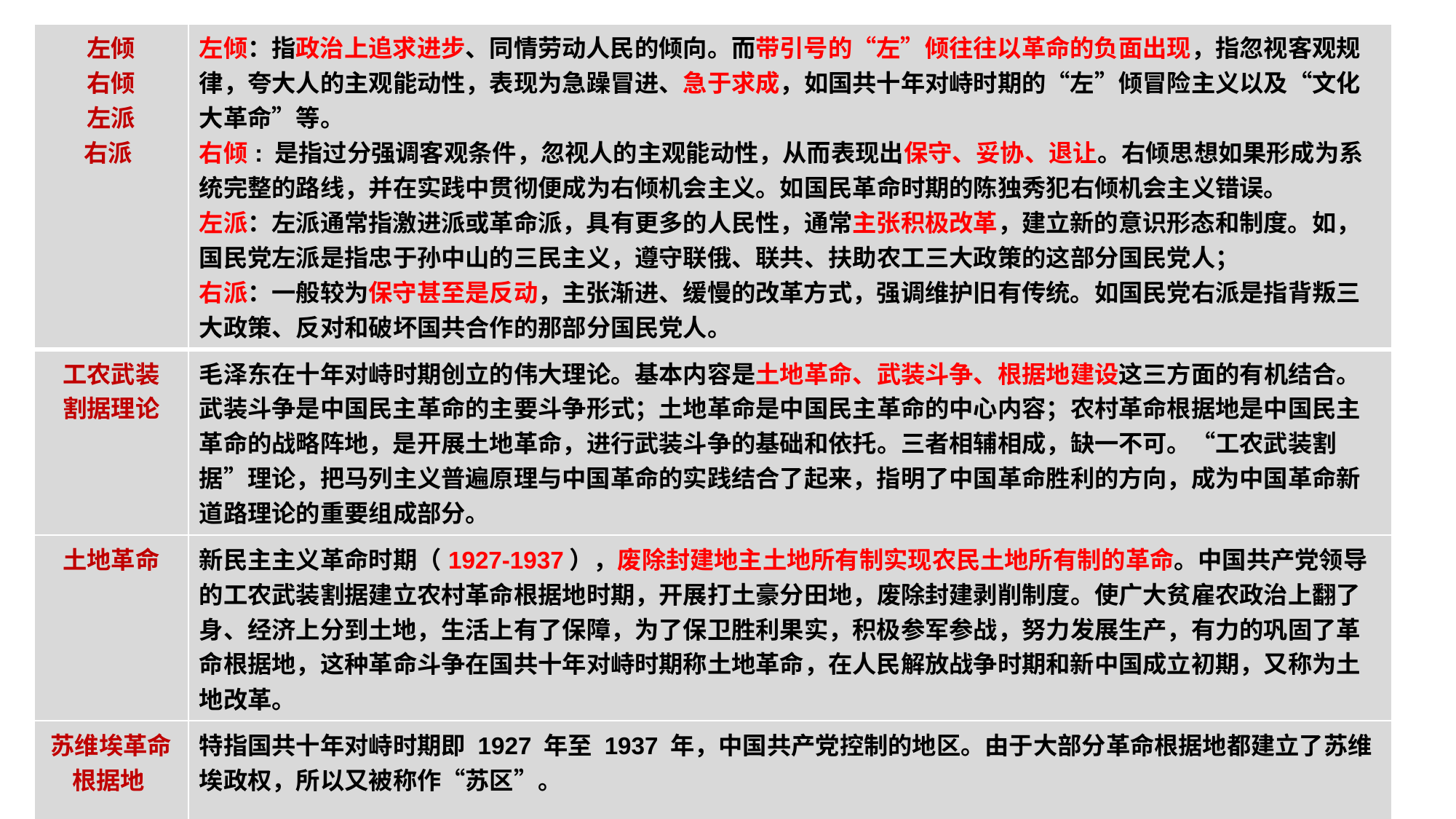

| 左倾 右倾 左派 右派 | 左倾：指政治上追求进步、同情劳动人民的倾向。而带引号的“左”倾往往以革命的负面出现，指忽视客观规律，夸大人的主观能动性，表现为急躁冒进、急于求成，如国共十年对峙时期的“左”倾冒险主义以及“文化大革命”等。 右倾: 是指过分强调客观条件，忽视人的主观能动性，从而表现出保守、妥协、退让。右倾思想如果形成为系统完整的路线，并在实践中贯彻便成为右倾机会主义。如国民革命时期的陈独秀犯右倾机会主义错误。 左派：左派通常指激进派或革命派，具有更多的人民性，通常主张积极改革，建立新的意识形态和制度。如，国民党左派是指忠于孙中山的三民主义，遵守联俄、联共、扶助农工三大政策的这部分国民党人； 右派：一般较为保守甚至是反动，主张渐进、缓慢的改革方式，强调维护旧有传统。如国民党右派是指背叛三大政策、反对和破坏国共合作的那部分国民党人。 |
| --- | --- |
| 工农武装 割据理论 | 毛泽东在十年对峙时期创立的伟大理论。基本内容是土地革命、武装斗争、根据地建设这三方面的有机结合。武装斗争是中国民主革命的主要斗争形式；土地革命是中国民主革命的中心内容；农村革命根据地是中国民主革命的战略阵地，是开展土地革命，进行武装斗争的基础和依托。三者相辅相成，缺一不可。“工农武装割据”理论，把马列主义普遍原理与中国革命的实践结合了起来，指明了中国革命胜利的方向，成为中国革命新道路理论的重要组成部分。 |
| 土地革命 | 新民主主义革命时期（1927-1937），废除封建地主土地所有制实现农民土地所有制的革命。中国共产党领导的工农武装割据建立农村革命根据地时期，开展打土豪分田地，废除封建剥削制度。使广大贫雇农政治上翻了身、经济上分到土地，生活上有了保障，为了保卫胜利果实，积极参军参战，努力发展生产，有力的巩固了革命根据地，这种革命斗争在国共十年对峙时期称土地革命，在人民解放战争时期和新中国成立初期，又称为土地改革。 |
| 苏维埃革命根据地 | 特指国共十年对峙时期即 1927 年至 1937 年，中国共产党控制的地区。由于大部分革命根据地都建立了苏维埃政权，所以又被称作“苏区”。 |